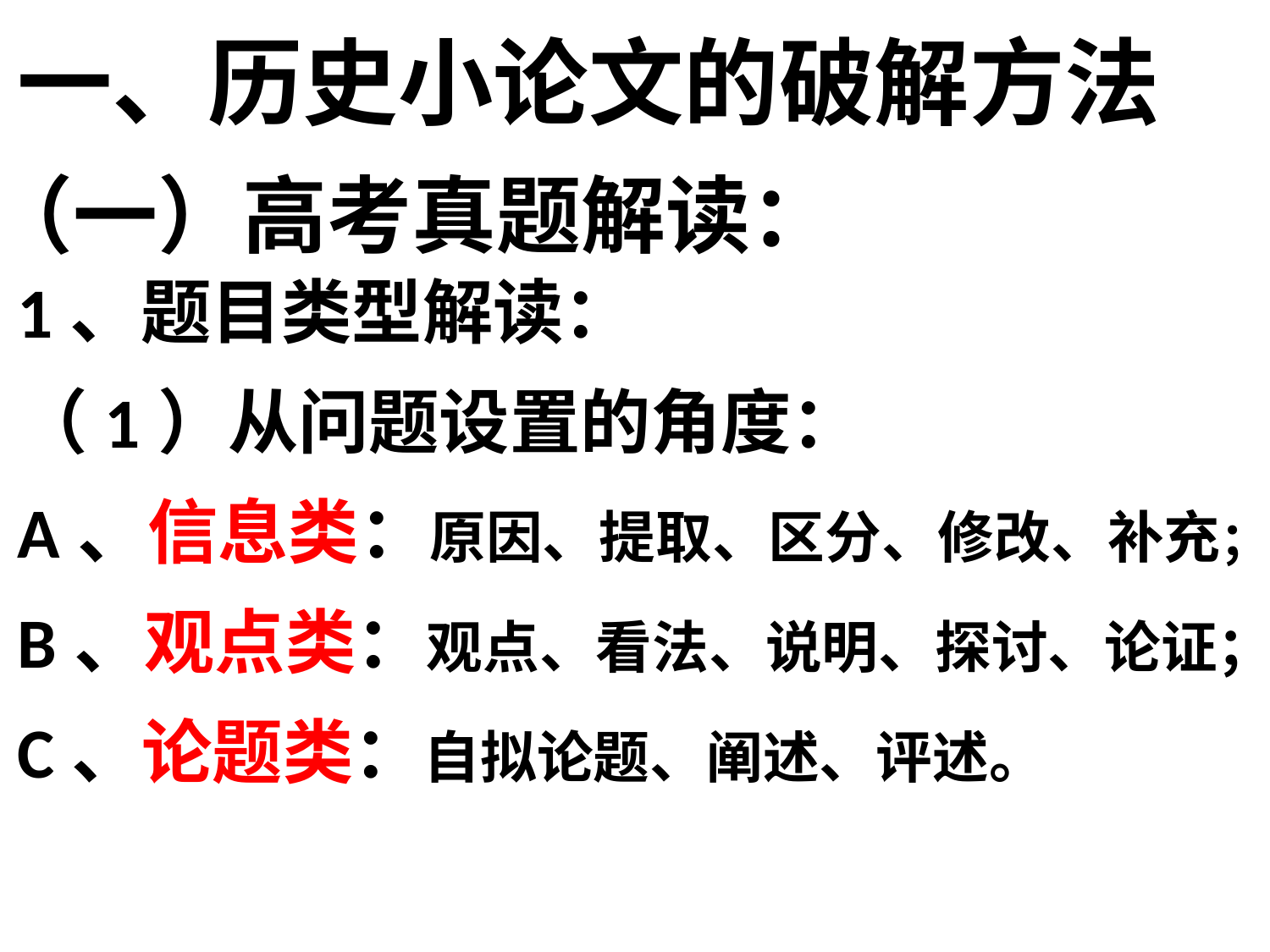

一、历史小论文的破解方法
（一）高考真题解读：

1、题目类型解读：
（1）从问题设置的角度：
A、信息类：原因、提取、区分、修改、补充；
B、观点类：观点、看法、说明、探讨、论证；
C、论题类：自拟论题、阐述、评述。